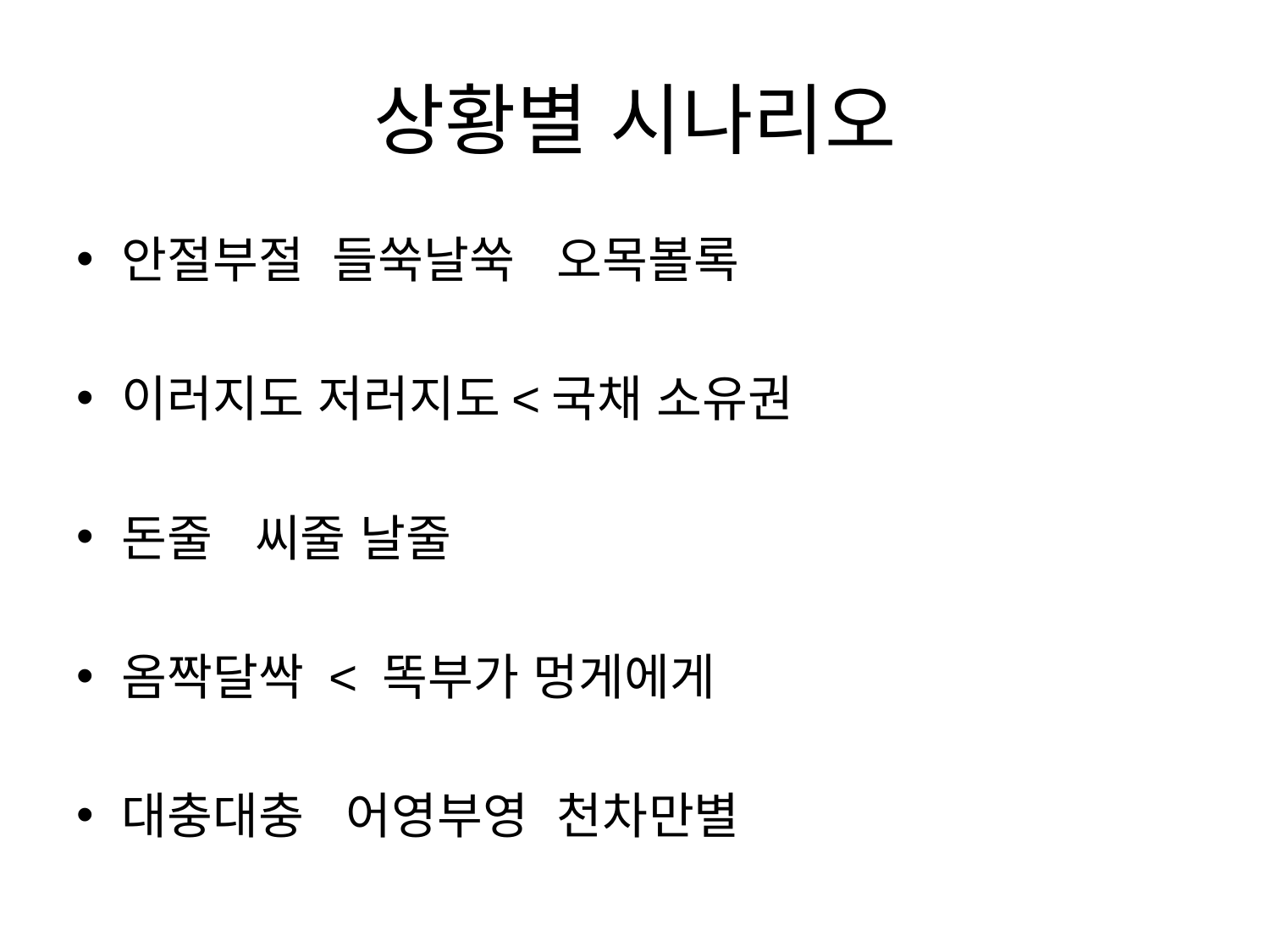

# 상황별 시나리오
안절부절  들쑥날쑥   오목볼록

이러지도 저러지도<국채 소유권

돈줄   씨줄 날줄

옴짝달싹 < 똑부가 멍게에게

대충대충   어영부영  천차만별